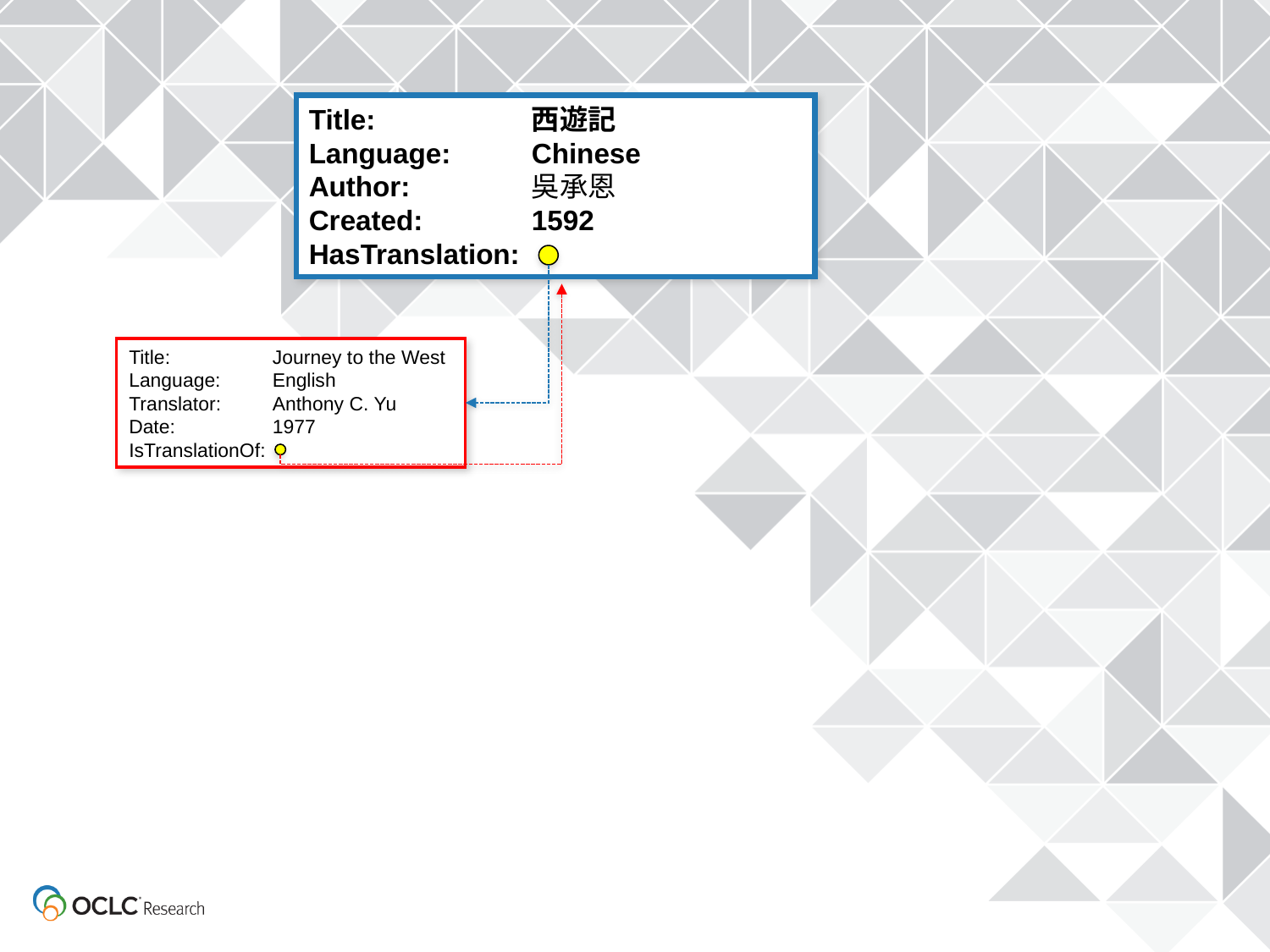

Title:	西遊記
Language:	Chinese
Author:	吳承恩
Created:	1592
HasTranslation:

Title:	Journey to the West
Language:	English
Translator:	Anthony C. Yu
Date:	1977
IsTranslationOf: